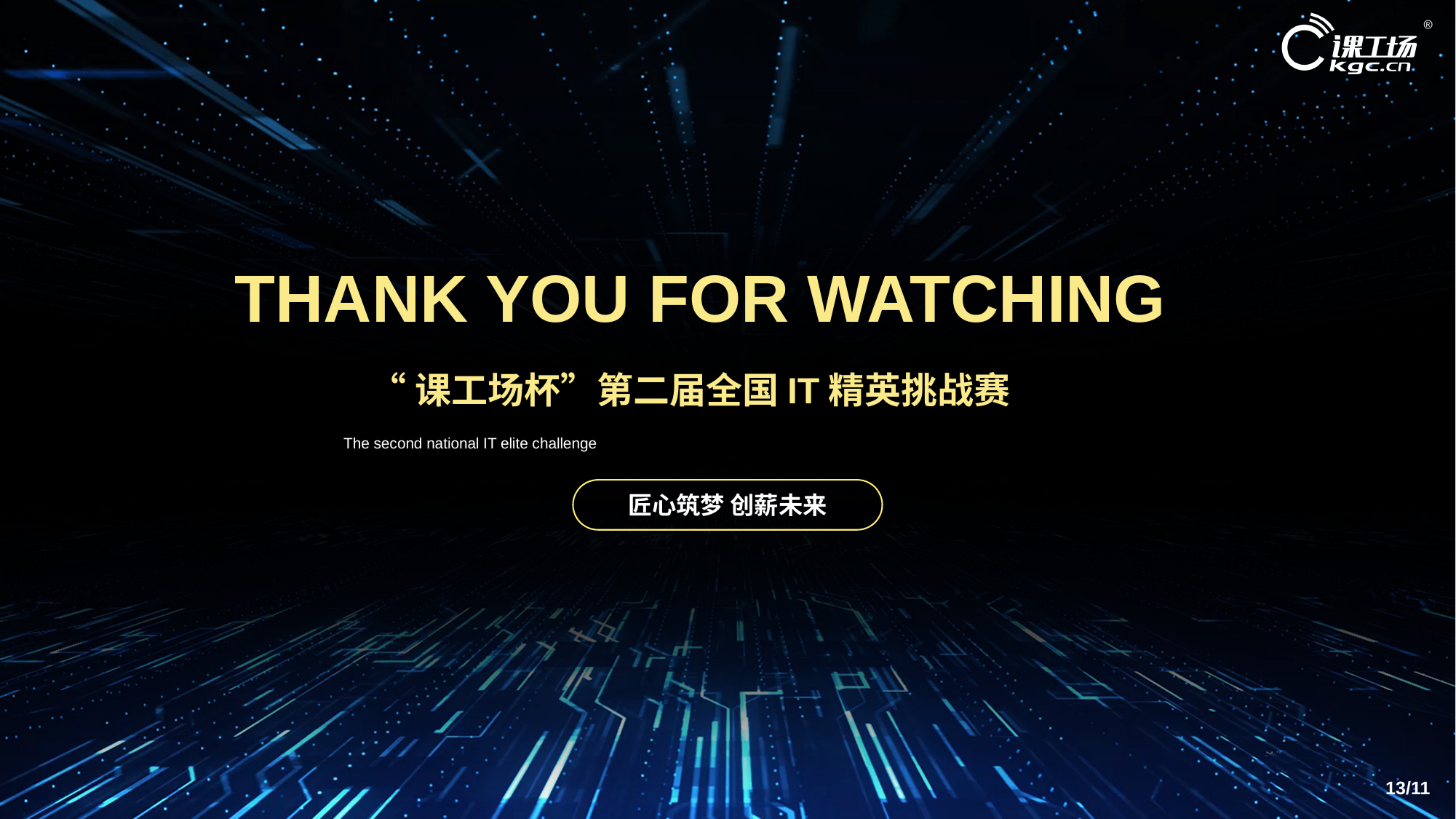

THANK YOU FOR WATCHING
“课工场杯”第二届全国IT精英挑战赛
The second national IT elite challenge

匠心筑梦 创薪未来
13/11